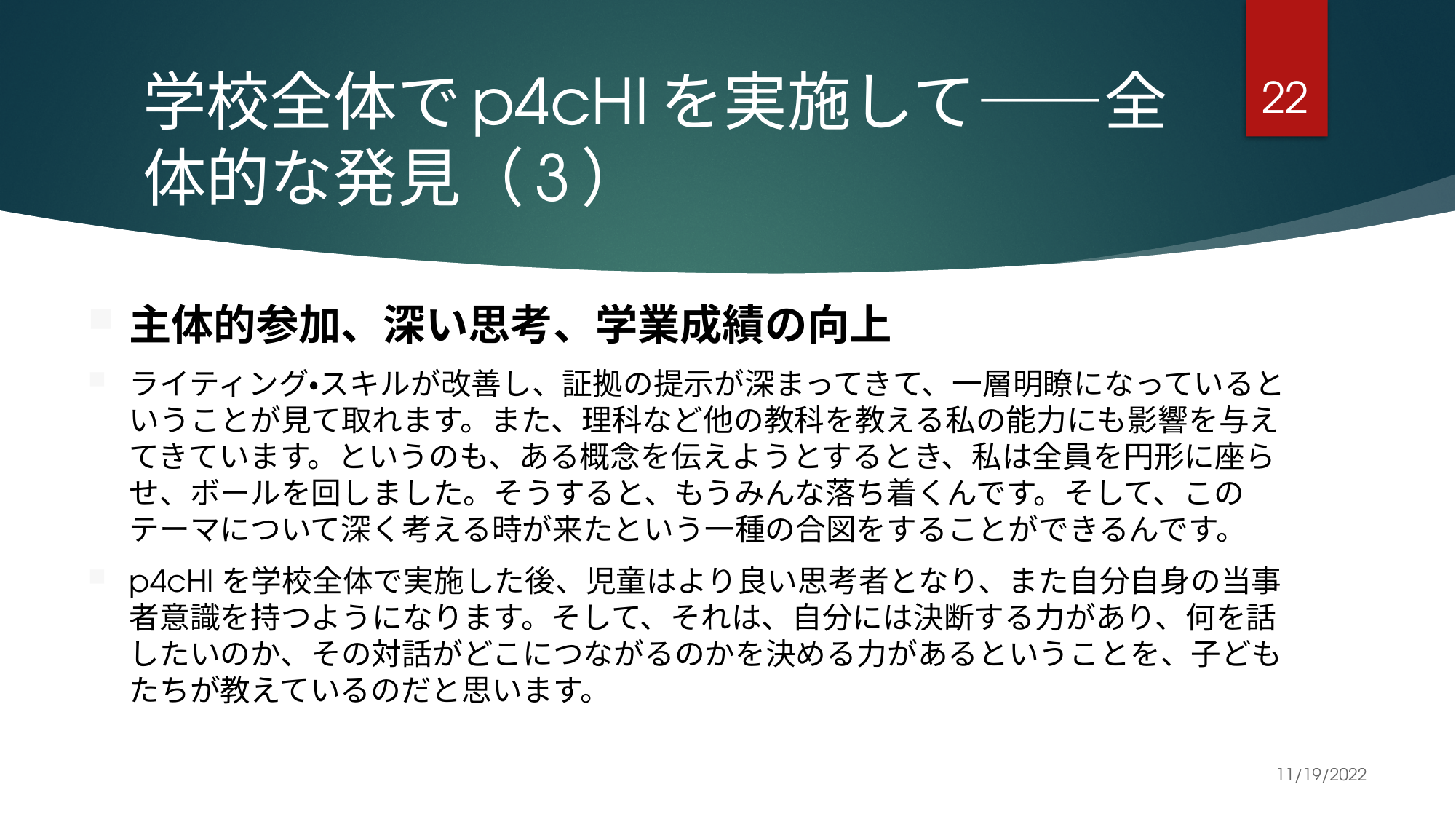

22
# 学校全体でp4cHIを実施して――全体的な発見（3）

主体的参加、深い思考、学業成績の向上
ライティング・スキルが改善し、証拠の提示が深まってきて、一層明瞭になっているということが見て取れます。また、理科など他の教科を教える私の能力にも影響を与えてきています。というのも、ある概念を伝えようとするとき、私は全員を円形に座らせ、ボールを回しました。そうすると、もうみんな落ち着くんです。そして、このテーマについて深く考える時が来たという一種の合図をすることができるんです。
p4cHIを学校全体で実施した後、児童はより良い思考者となり、また自分自身の当事者意識を持つようになります。そして、それは、自分には決断する力があり、何を話したいのか、その対話がどこにつながるのかを決める力があるということを、子どもたちが教えているのだと思います。
11/19/2022